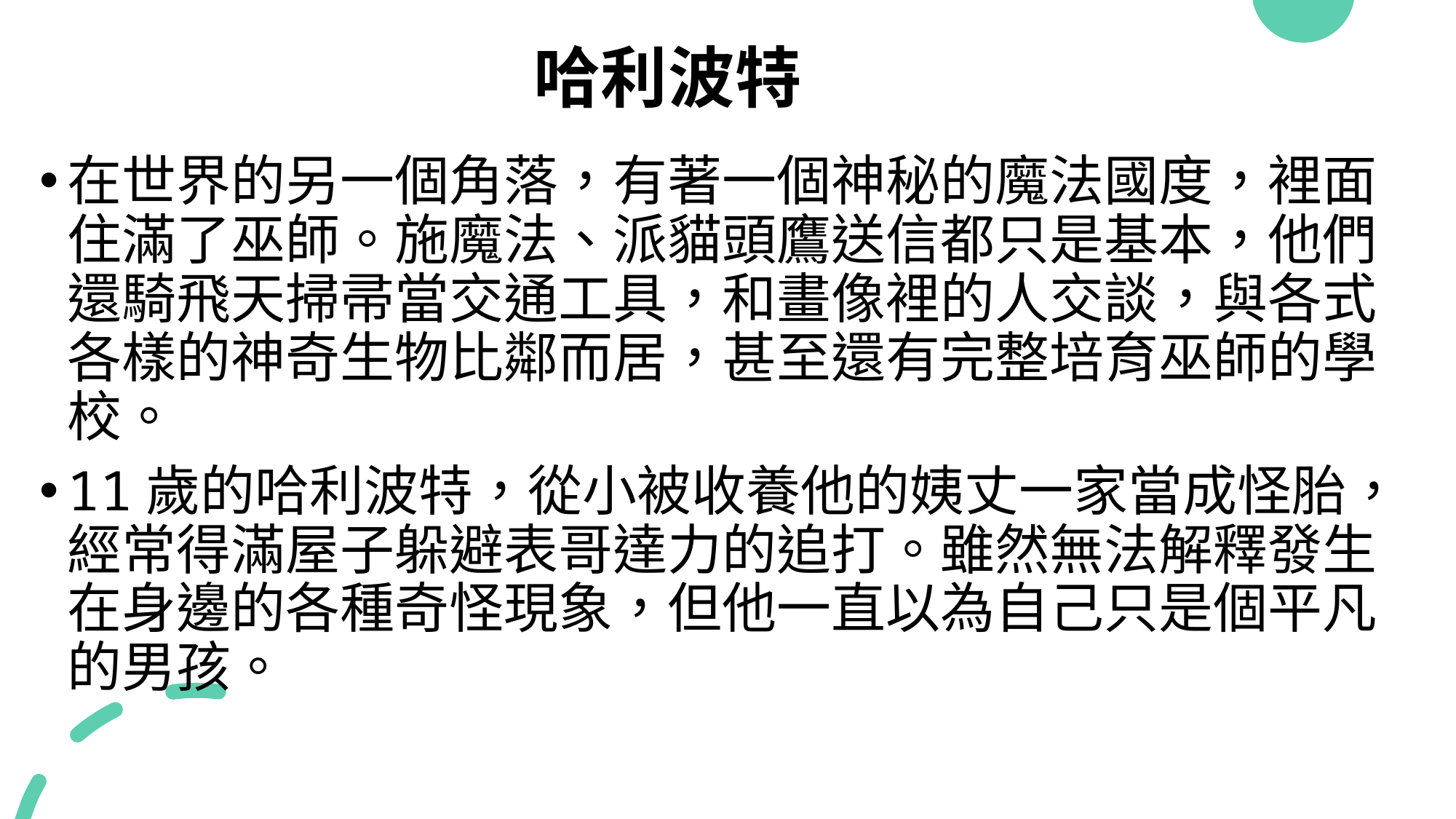

# 哈利波特
在世界的另一個角落，有著一個神秘的魔法國度，裡面住滿了巫師。施魔法、派貓頭鷹送信都只是基本，他們還騎飛天掃帚當交通工具，和畫像裡的人交談，與各式各樣的神奇生物比鄰而居，甚至還有完整培育巫師的學校。
11歲的哈利波特，從小被收養他的姨丈一家當成怪胎，經常得滿屋子躲避表哥達力的追打。雖然無法解釋發生在身邊的各種奇怪現象，但他一直以為自己只是個平凡的男孩。